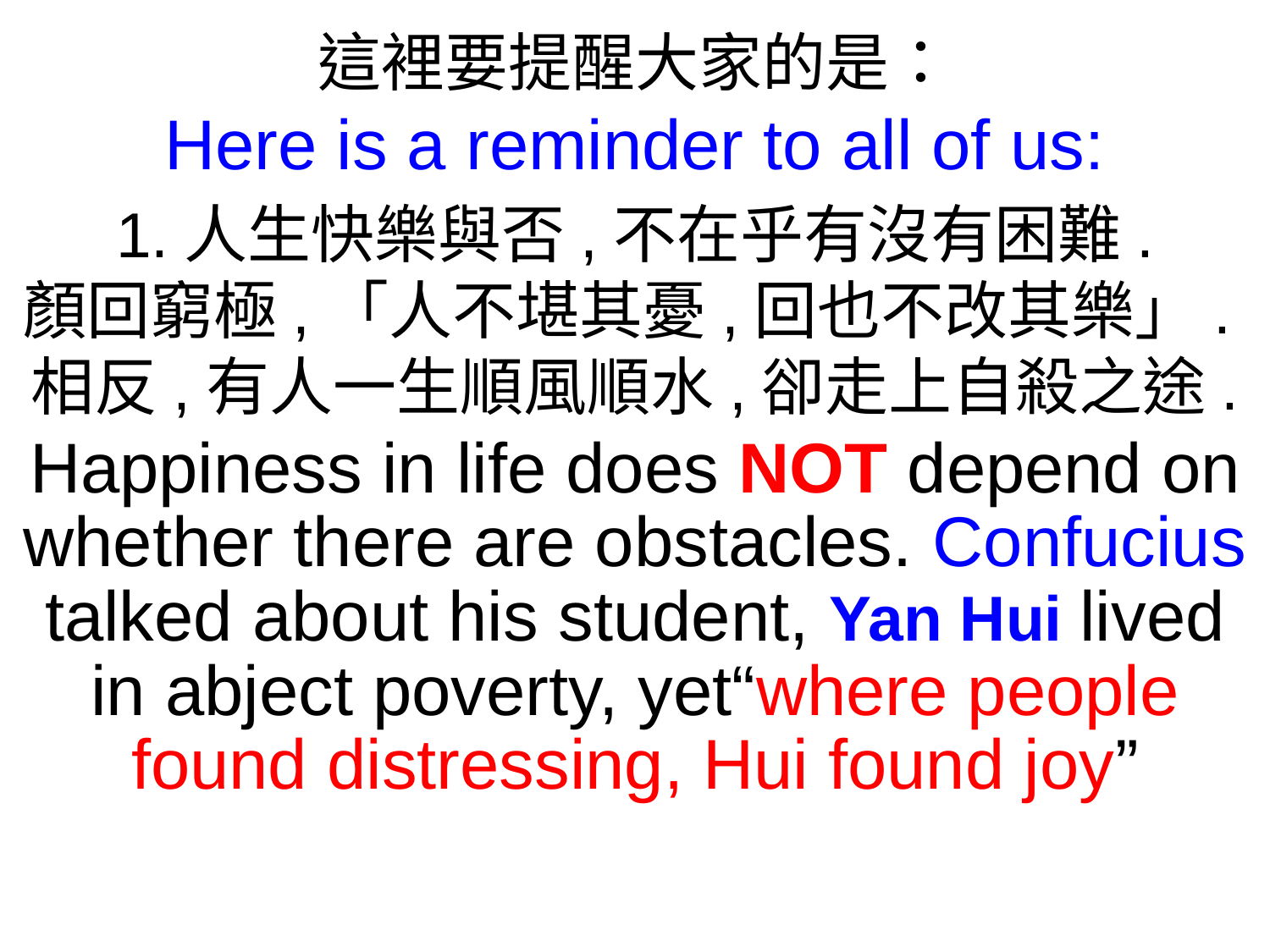

這裡要提醒大家的是：
Here is a reminder to all of us:
1.人生快樂與否,不在乎有沒有困難.
顏回窮極,「人不堪其憂,回也不改其樂」.相反,有人一生順風順水,卻走上自殺之途.
Happiness in life does NOT depend on whether there are obstacles. Confucius talked about his student, Yan Hui lived in abject poverty, yet“where people found distressing, Hui found joy”